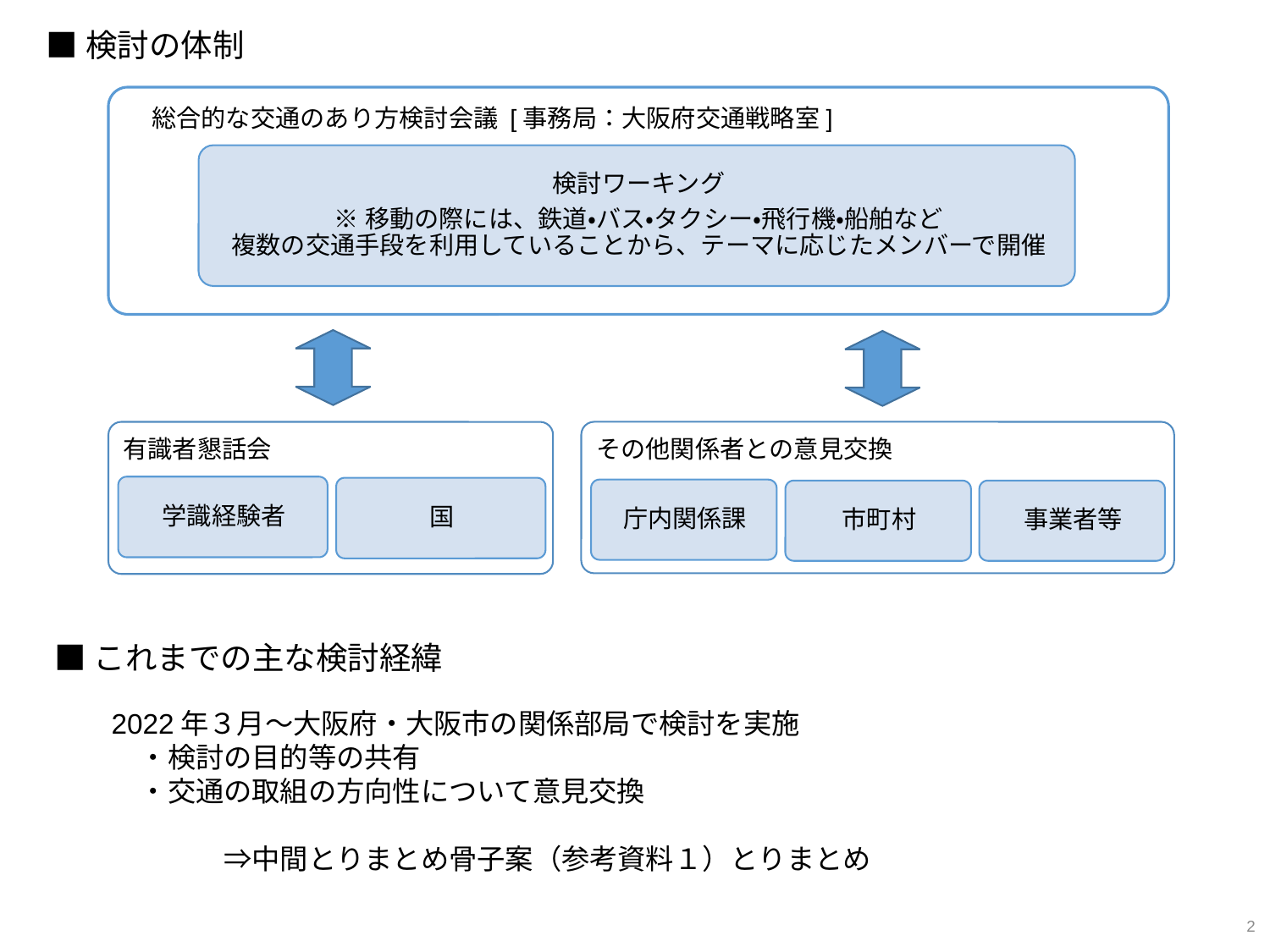

■検討の体制
　総合的な交通のあり方検討会議 [事務局：大阪府交通戦略室]
検討ワーキング
※移動の際には、鉄道・バス・タクシー・飛行機・船舶など
複数の交通手段を利用していることから、テーマに応じたメンバーで開催

有識者懇話会
学識経験者
国
その他関係者との意見交換
庁内関係課
市町村
事業者等
■これまでの主な検討経緯
2022年３月～大阪府・大阪市の関係部局で検討を実施
　・検討の目的等の共有
　・交通の取組の方向性について意見交換

　　　　⇒中間とりまとめ骨子案（参考資料１）とりまとめ
2